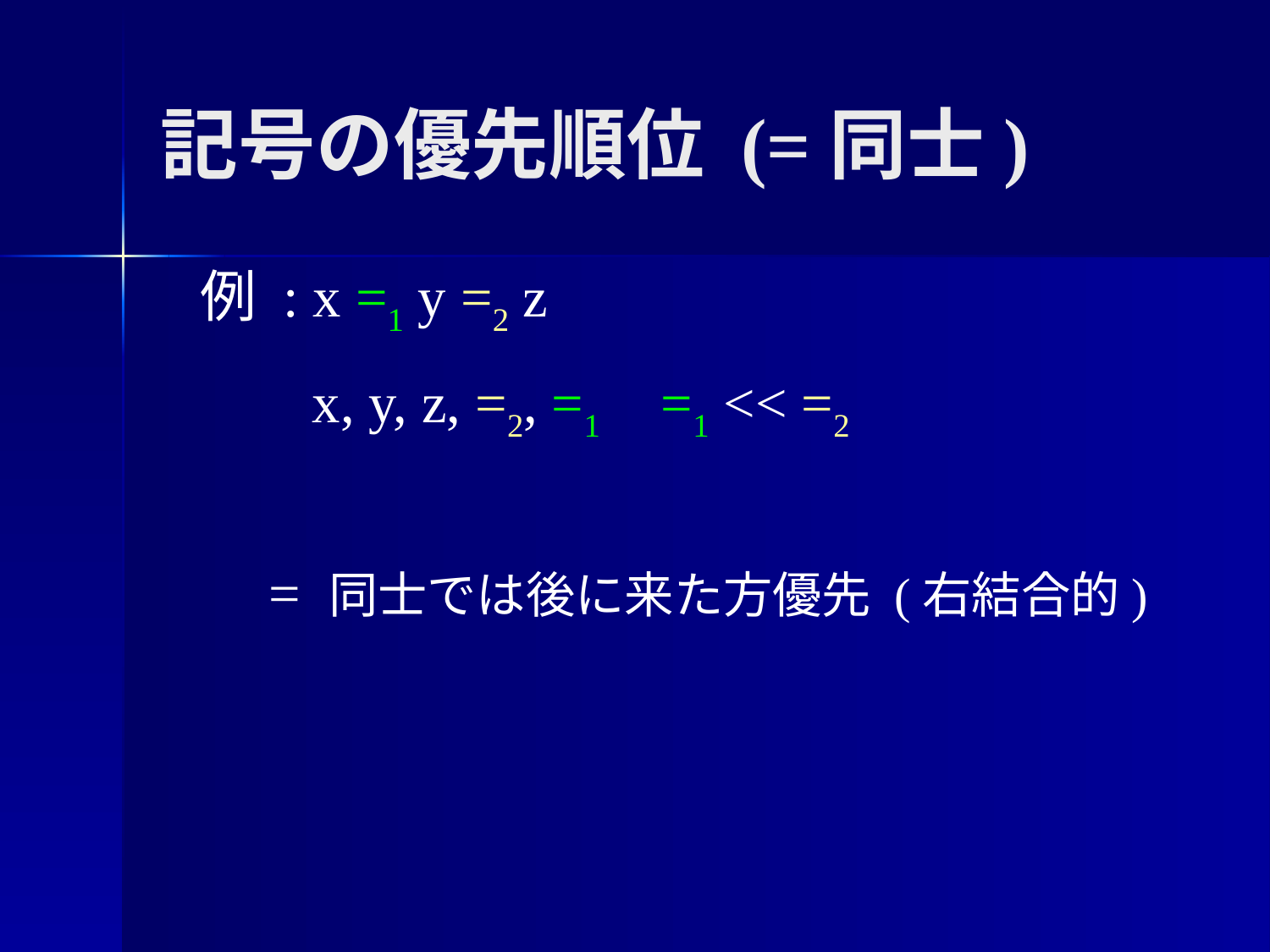

# 記号の優先順位 (=同士)
例 : x =1 y =2 z
x, y, z, =2, =1
=1 << =2
= 同士では後に来た方優先 (右結合的)